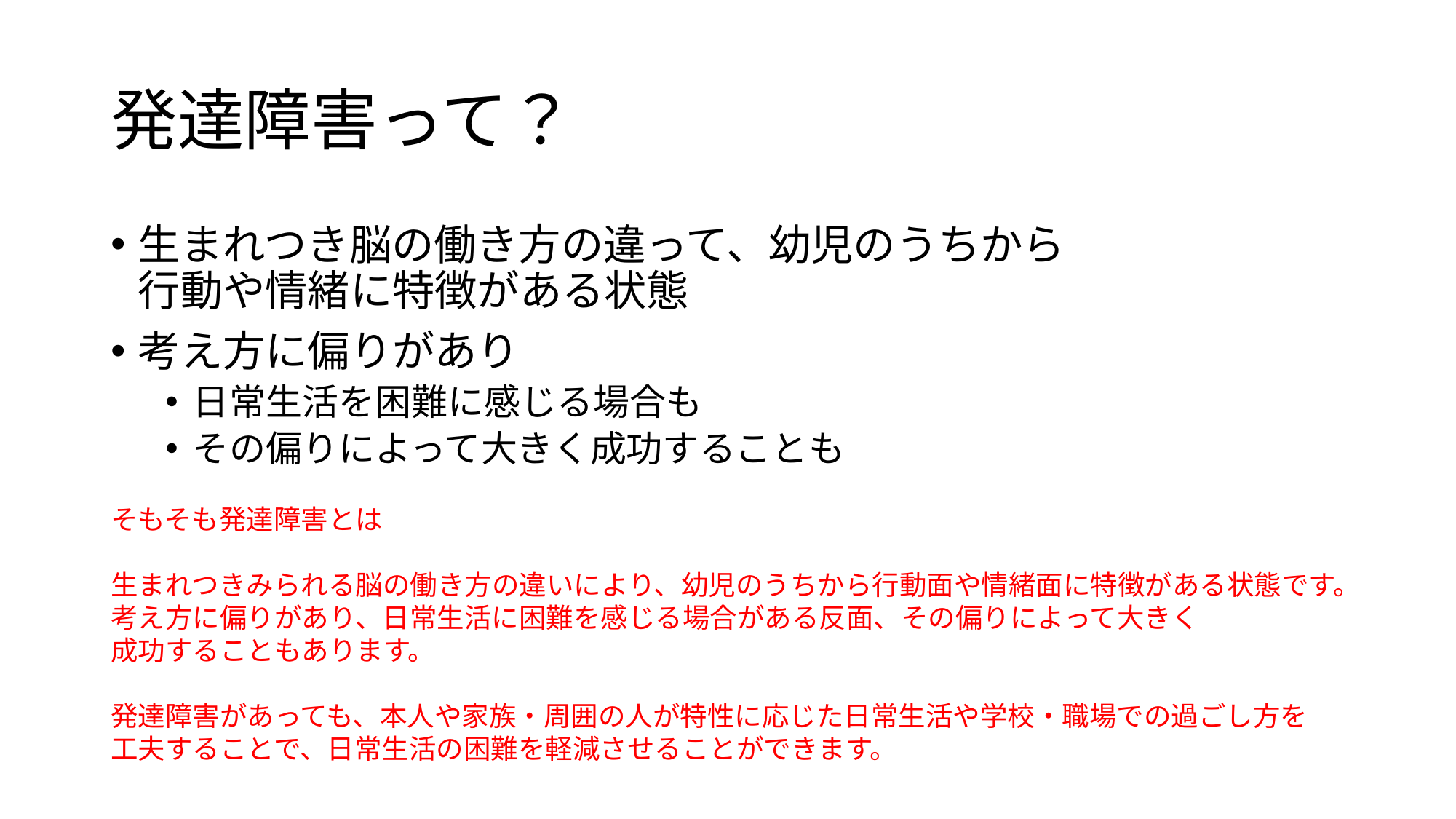

# 発達障害って？
生まれつき脳の働き方の違って、幼児のうちから
行動や情緒に特徴がある状態
考え方に偏りがあり
日常生活を困難に感じる場合も
その偏りによって大きく成功することも
そもそも発達障害とは

生まれつきみられる脳の働き方の違いにより、幼児のうちから行動面や情緒面に特徴がある状態です。
考え方に偏りがあり、日常生活に困難を感じる場合がある反面、その偏りによって大きく
成功することもあります。
発達障害があっても、本人や家族・周囲の人が特性に応じた日常生活や学校・職場での過ごし方を
工夫することで、日常生活の困難を軽減させることができます。